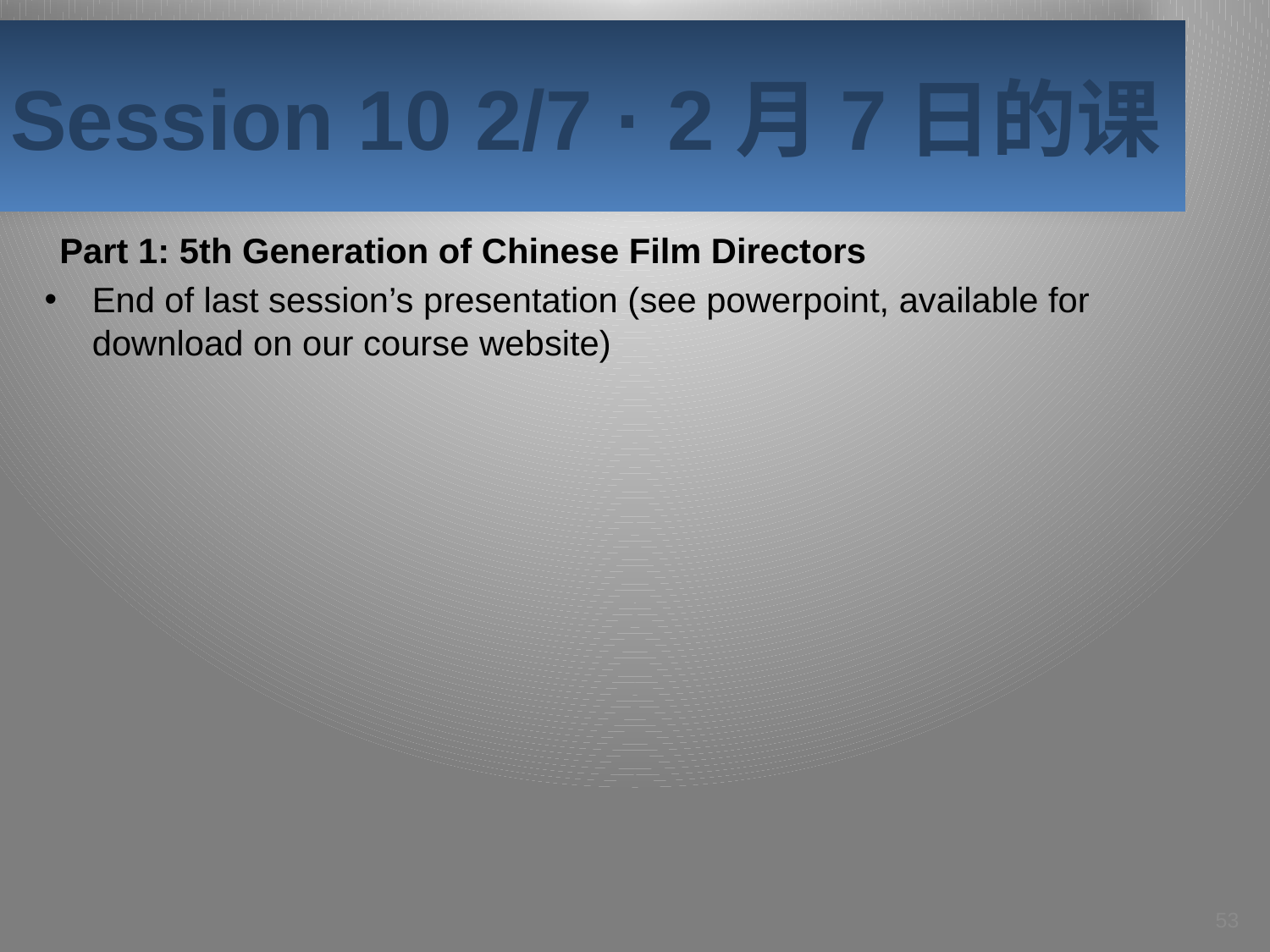

Session 10 2/7 · 2月7日的课
#
Part 1: 5th Generation of Chinese Film Directors
End of last session’s presentation (see powerpoint, available for download on our course website)

53